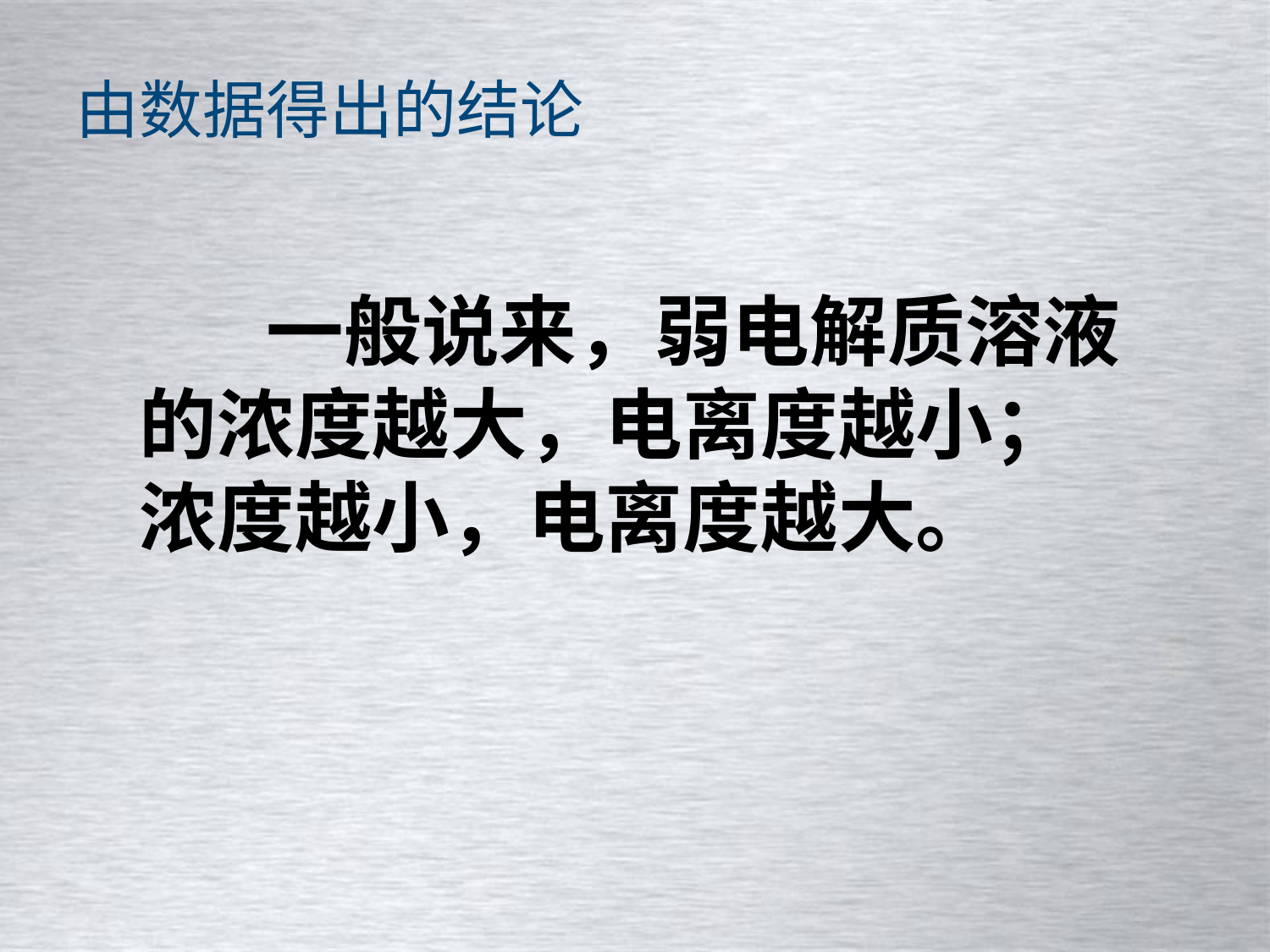

由数据得出的结论
	一般说来，弱电解质溶液的浓度越大，电离度越小；浓度越小，电离度越大。